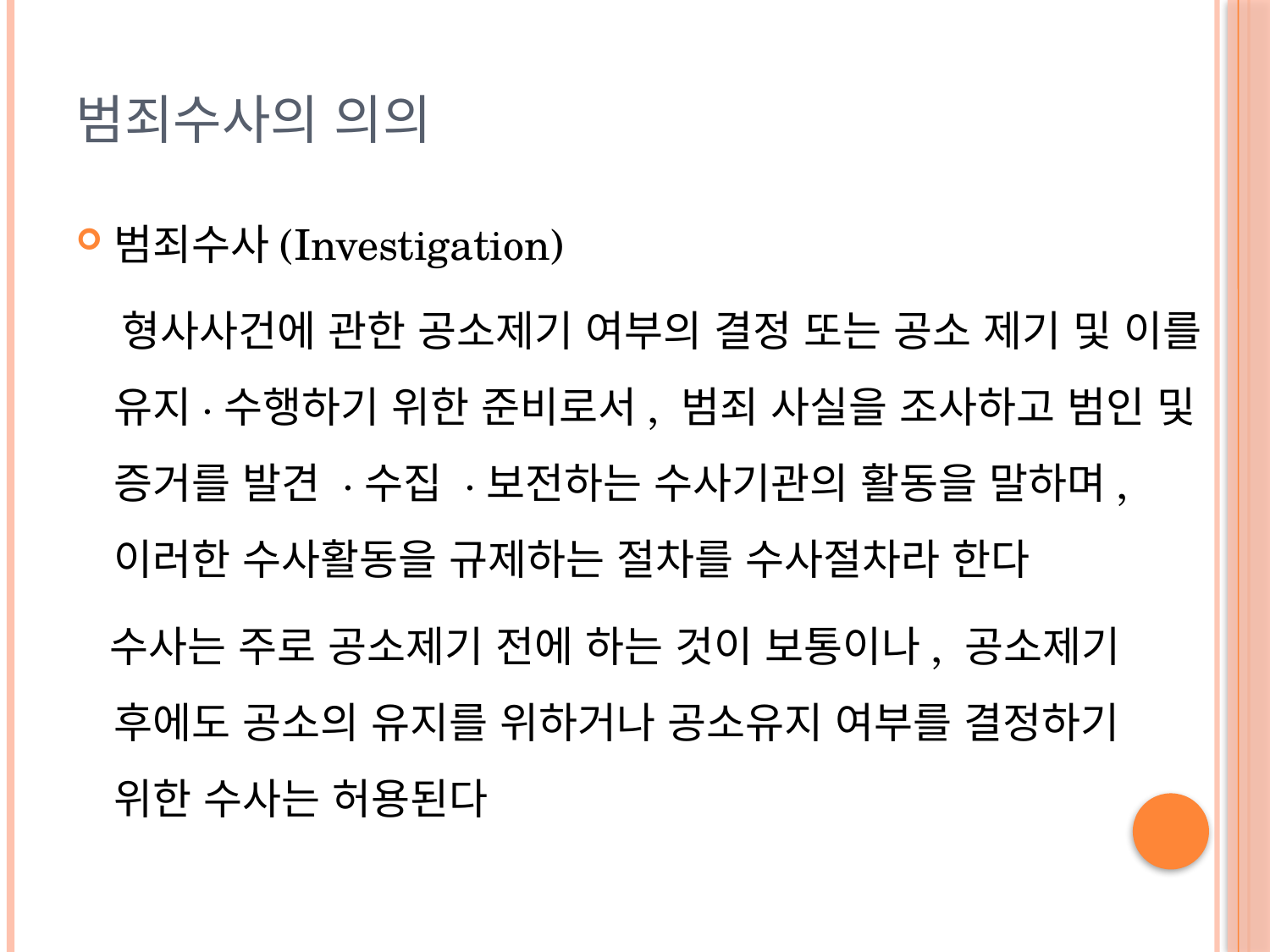

# 범죄수사의 의의
범죄수사(Investigation)
   형사사건에 관한 공소제기 여부의 결정 또는 공소 제기 및 이를 유지·수행하기 위한 준비로서, 범죄 사실을 조사하고 범인 및 증거를 발견 ·수집 ·보전하는 수사기관의 활동을 말하며, 이러한 수사활동을 규제하는 절차를 수사절차라 한다
  수사는 주로 공소제기 전에 하는 것이 보통이나, 공소제기 후에도 공소의 유지를 위하거나 공소유지 여부를 결정하기 위한 수사는 허용된다